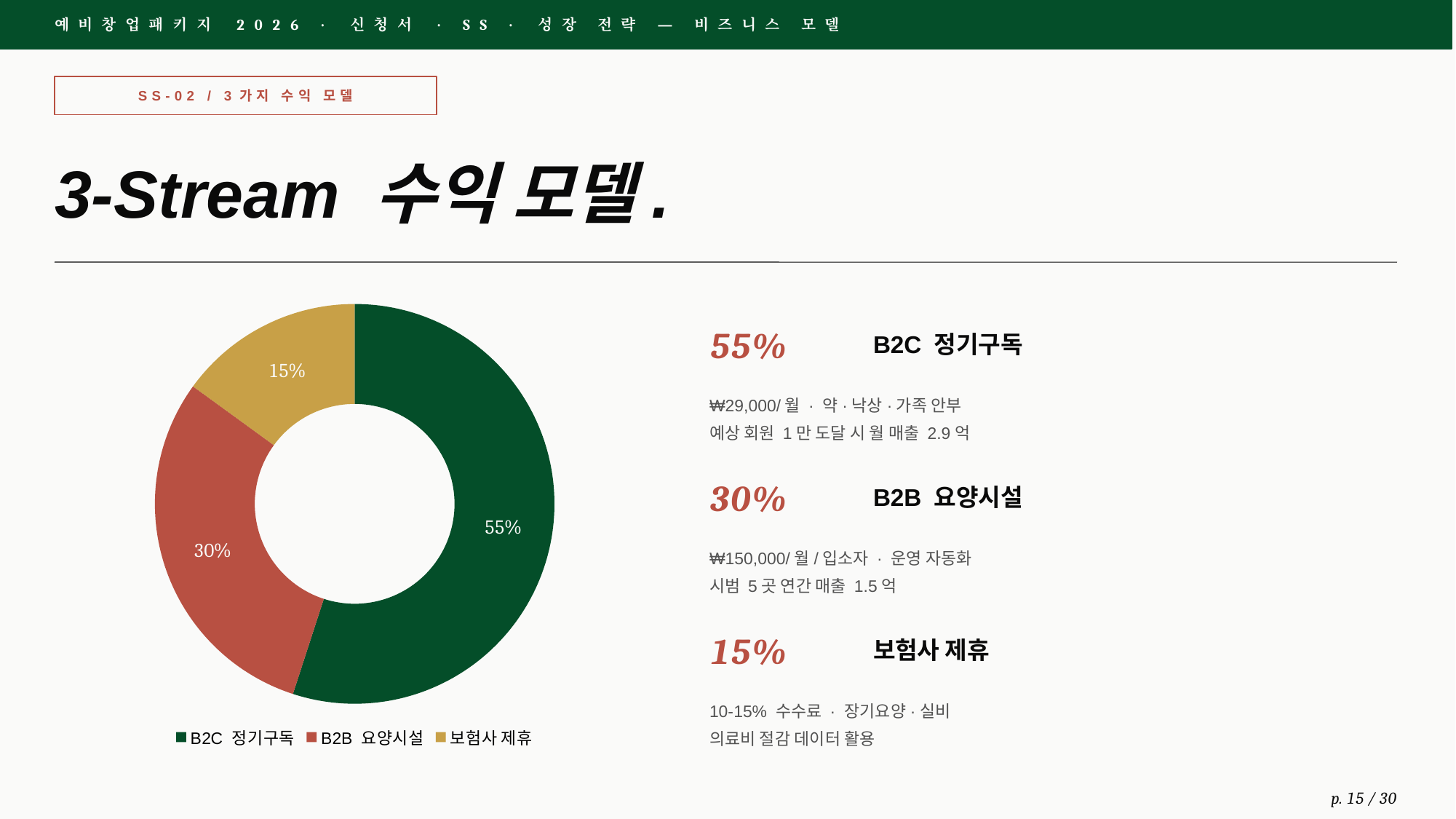

예비창업패키지 2026 · 신청서 · SS · 성장 전략 — 비즈니스 모델

SS-02 / 3가지 수익 모델
3-Stream 수익 모델.

### Chart

| Category | BM |
|---|---|
| B2C 정기구독 | 55.0 |
| B2B 요양시설 | 30.0 |
| 보험사 제휴 | 15.0 |
55%
B2C 정기구독
₩29,000/월 · 약·낙상·가족 안부
예상 회원 1만 도달 시 월 매출 2.9억
30%
B2B 요양시설
₩150,000/월/입소자 · 운영 자동화
시범 5곳 연간 매출 1.5억
15%
보험사 제휴
10-15% 수수료 · 장기요양·실비
의료비 절감 데이터 활용
p. 15 / 30